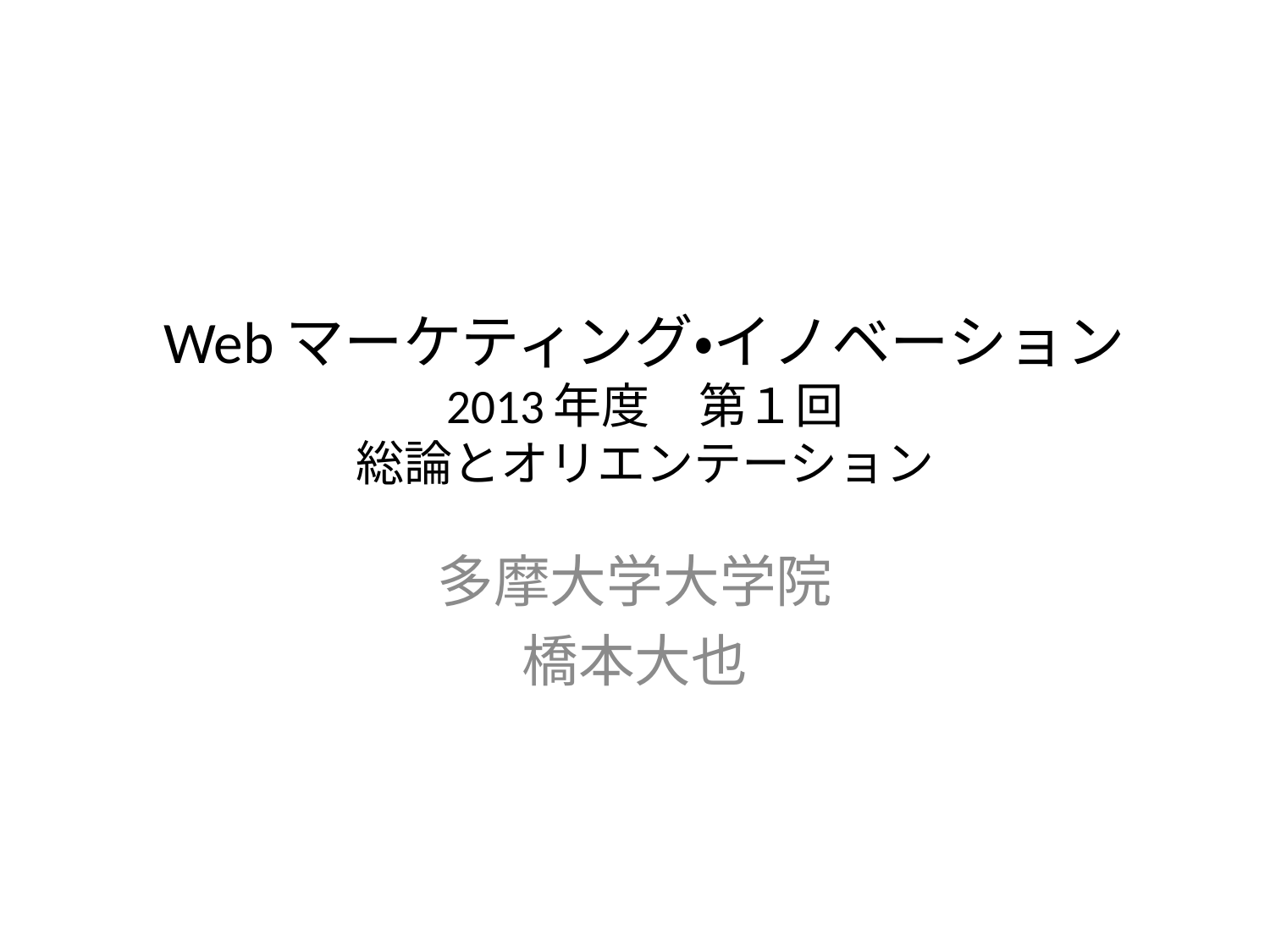

# Webマーケティング・イノベーション 2013年度　第１回 総論とオリエンテーション
多摩大学大学院
橋本大也